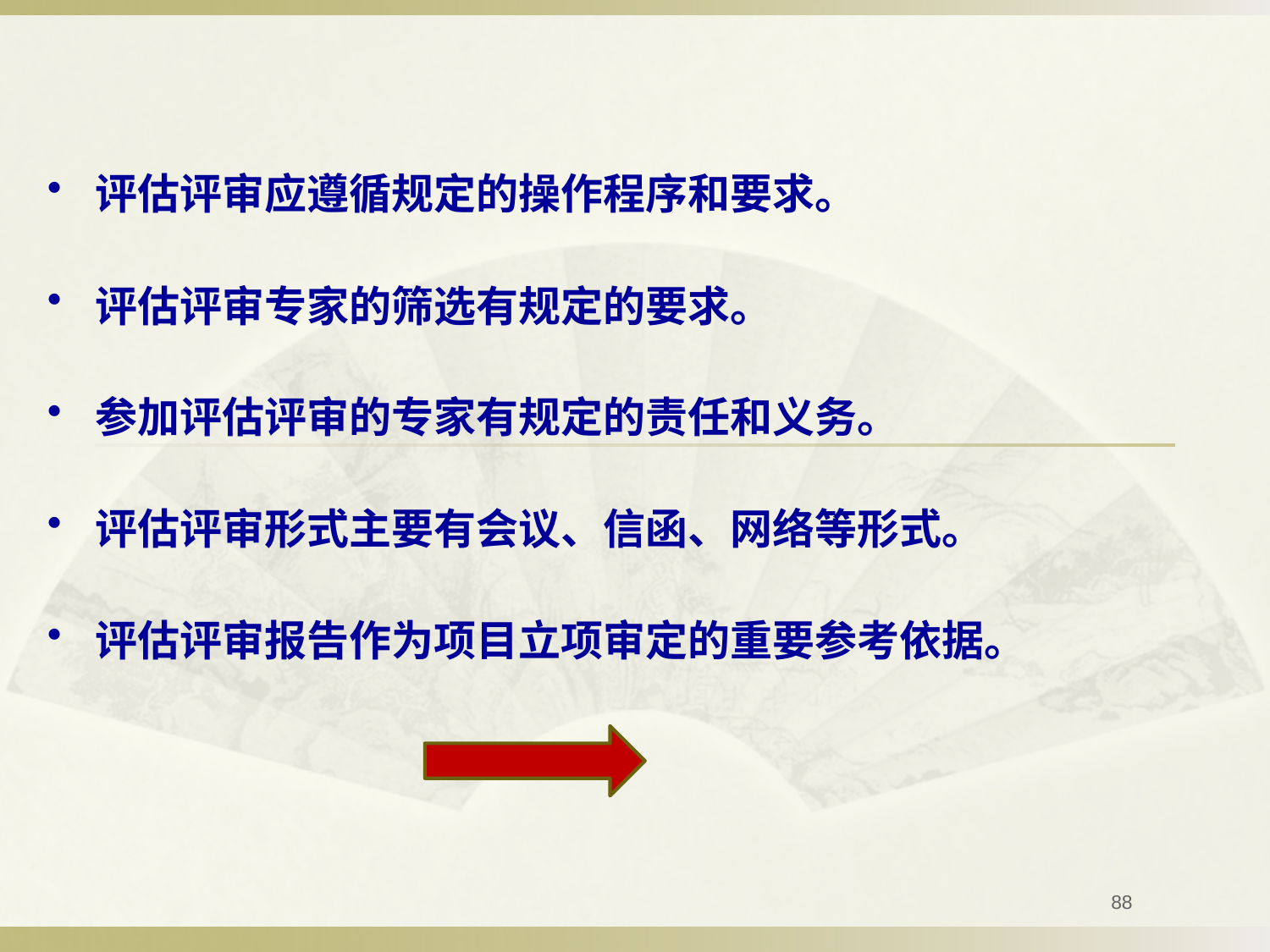

评估评审应遵循规定的操作程序和要求。

评估评审专家的筛选有规定的要求。

参加评估评审的专家有规定的责任和义务。

评估评审形式主要有会议、信函、网络等形式。

评估评审报告作为项目立项审定的重要参考依据。

88